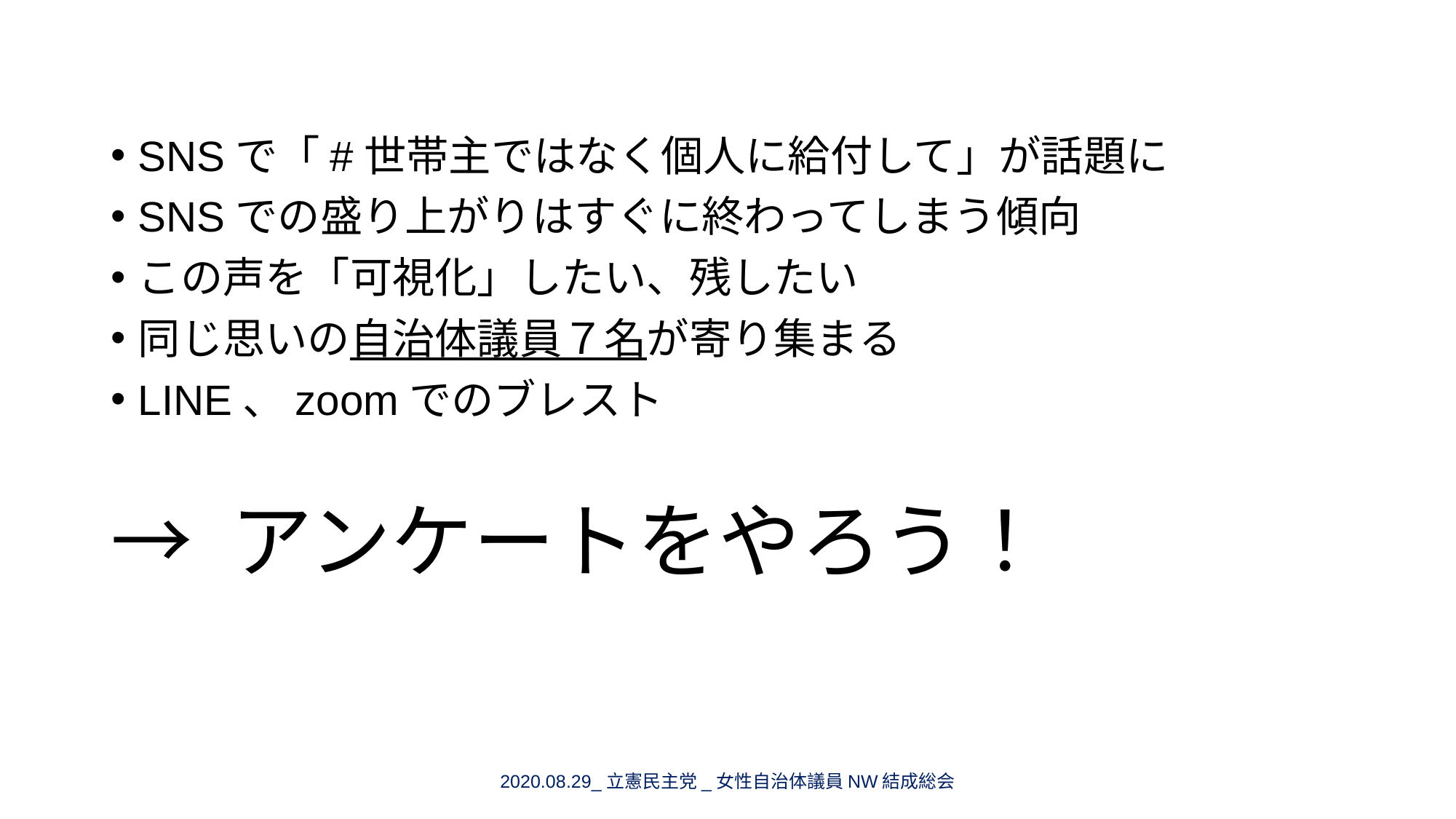

SNSで「#世帯主ではなく個人に給付して」が話題に
SNSでの盛り上がりはすぐに終わってしまう傾向
この声を「可視化」したい、残したい
同じ思いの自治体議員７名が寄り集まる
LINE、zoomでのブレスト

→ アンケートをやろう！
2020.08.29_立憲民主党_女性自治体議員NW結成総会